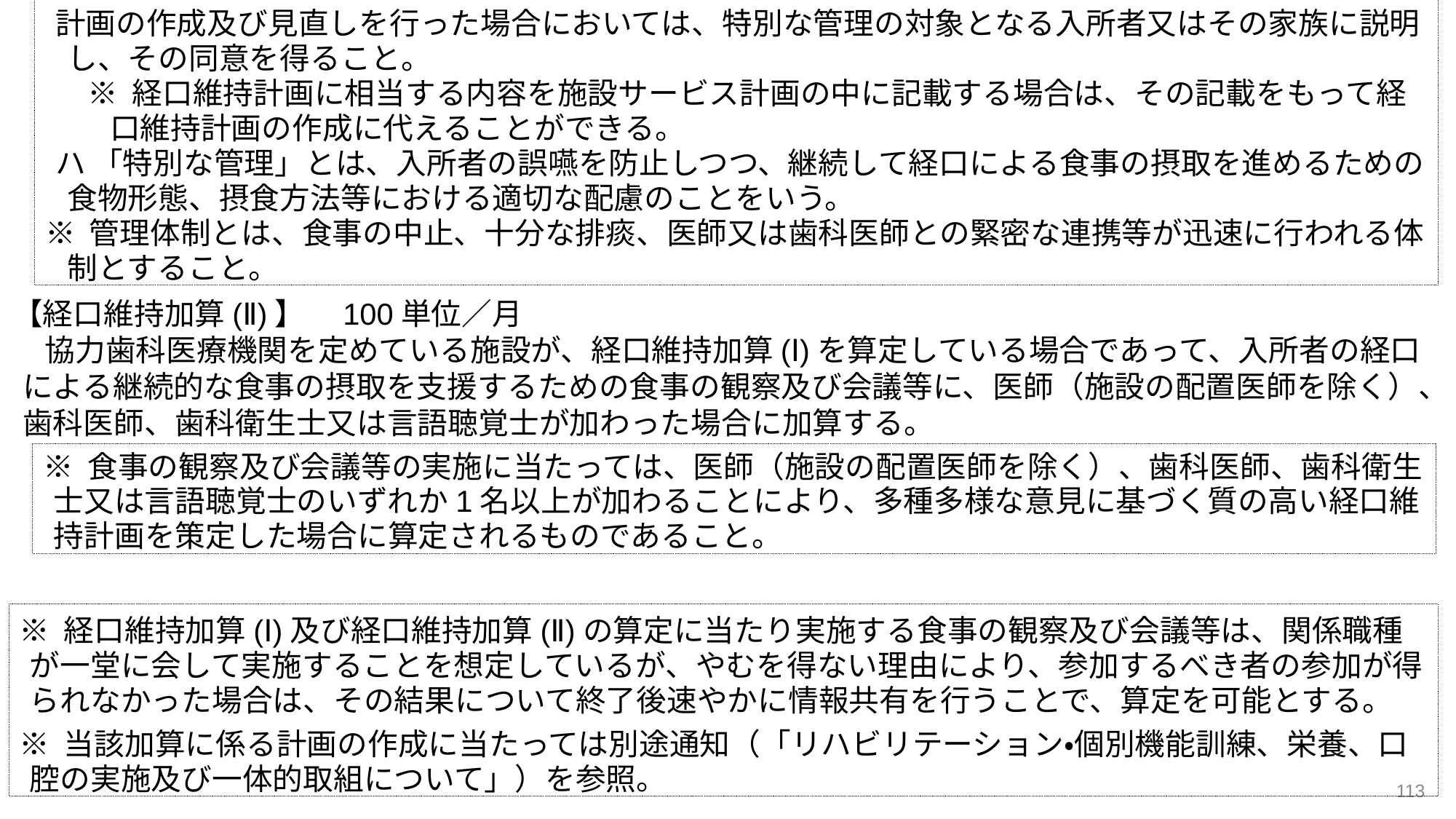

計画の作成及び見直しを行った場合においては、特別な管理の対象となる入所者又はその家族に説明し、その同意を得ること。
※ 経口維持計画に相当する内容を施設サービス計画の中に記載する場合は、その記載をもって経口維持計画の作成に代えることができる。
ハ 「特別な管理」とは、入所者の誤嚥を防止しつつ、継続して経口による食事の摂取を進めるための食物形態、摂食方法等における適切な配慮のことをいう。
※ 管理体制とは、食事の中止、十分な排痰、医師又は歯科医師との緊密な連携等が迅速に行われる体制とすること。
【経口維持加算(Ⅱ)】　100単位／月
協力歯科医療機関を定めている施設が、経口維持加算(Ⅰ)を算定している場合であって、入所者の経口による継続的な食事の摂取を支援するための食事の観察及び会議等に、医師（施設の配置医師を除く）、歯科医師、歯科衛生士又は言語聴覚士が加わった場合に加算する。
※ 食事の観察及び会議等の実施に当たっては、医師（施設の配置医師を除く）、歯科医師、歯科衛生士又は言語聴覚士のいずれか1名以上が加わることにより、多種多様な意見に基づく質の高い経口維持計画を策定した場合に算定されるものであること。
※ 経口維持加算(Ⅰ)及び経口維持加算(Ⅱ)の算定に当たり実施する食事の観察及び会議等は、関係職種が一堂に会して実施することを想定しているが、やむを得ない理由により、参加するべき者の参加が得られなかった場合は、その結果について終了後速やかに情報共有を行うことで、算定を可能とする。

※ 当該加算に係る計画の作成に当たっては別途通知（「リハビリテーション・個別機能訓練、栄養、口腔の実施及び一体的取組について」）を参照。
113